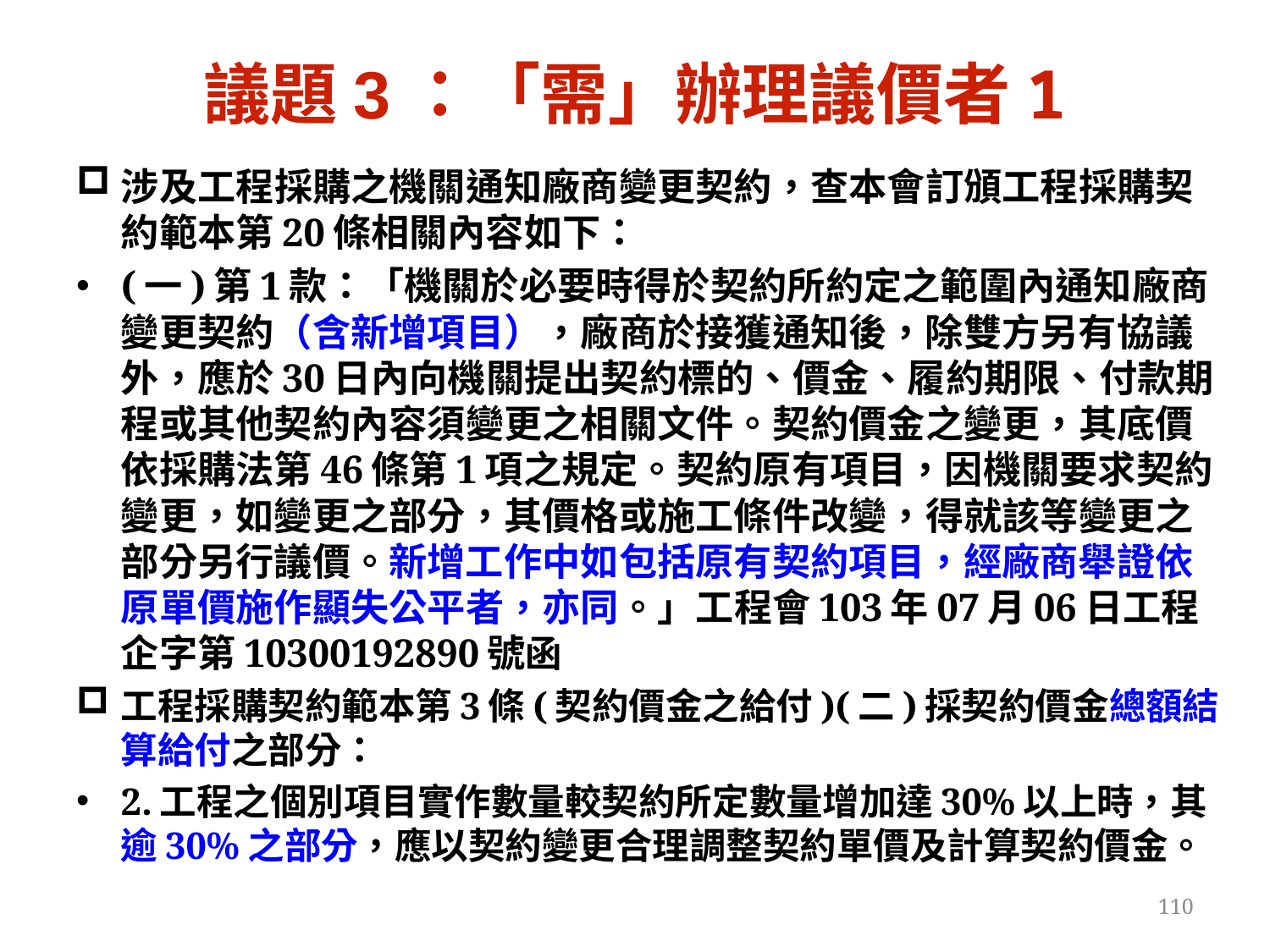

議題3：「需」辦理議價者1
涉及工程採購之機關通知廠商變更契約，查本會訂頒工程採購契約範本第20條相關內容如下：
(一)第1款：「機關於必要時得於契約所約定之範圍內通知廠商變更契約（含新增項目），廠商於接獲通知後，除雙方另有協議外，應於30日內向機關提出契約標的、價金、履約期限、付款期程或其他契約內容須變更之相關文件。契約價金之變更，其底價依採購法第46條第1項之規定。契約原有項目，因機關要求契約變更，如變更之部分，其價格或施工條件改變，得就該等變更之部分另行議價。新增工作中如包括原有契約項目，經廠商舉證依原單價施作顯失公平者，亦同。」工程會103年07月06日工程企字第10300192890號函
工程採購契約範本第3條(契約價金之給付)(二)採契約價金總額結算給付之部分：
2.工程之個別項目實作數量較契約所定數量增加達30%以上時，其逾30%之部分，應以契約變更合理調整契約單價及計算契約價金。
110